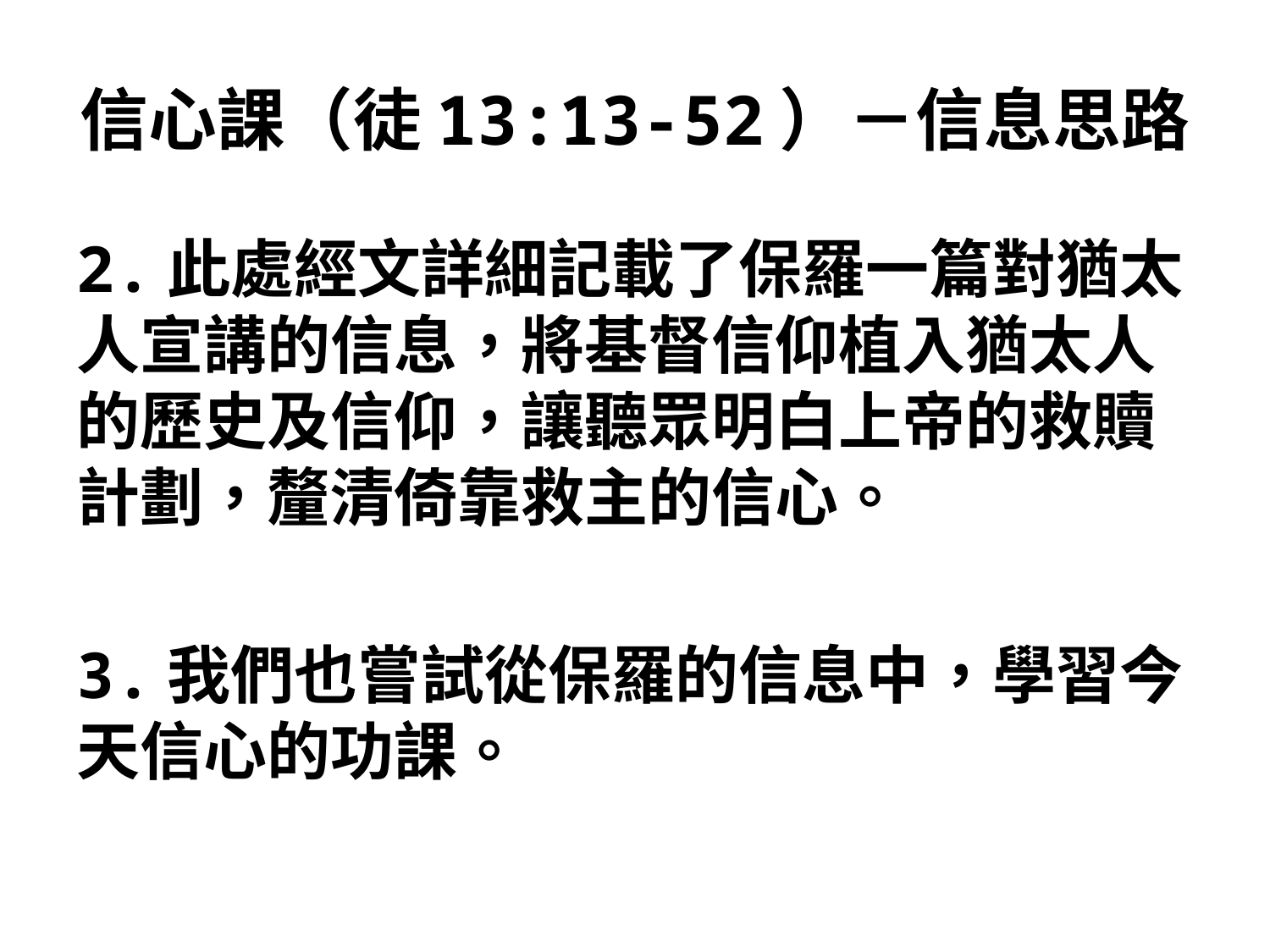

# 信心課（徒13:13-52）－信息思路
2.此處經文詳細記載了保羅一篇對猶太人宣講的信息，將基督信仰植入猶太人的歷史及信仰，讓聽眾明白上帝的救贖計劃，釐清倚靠救主的信心。

3.我們也嘗試從保羅的信息中，學習今天信心的功課。